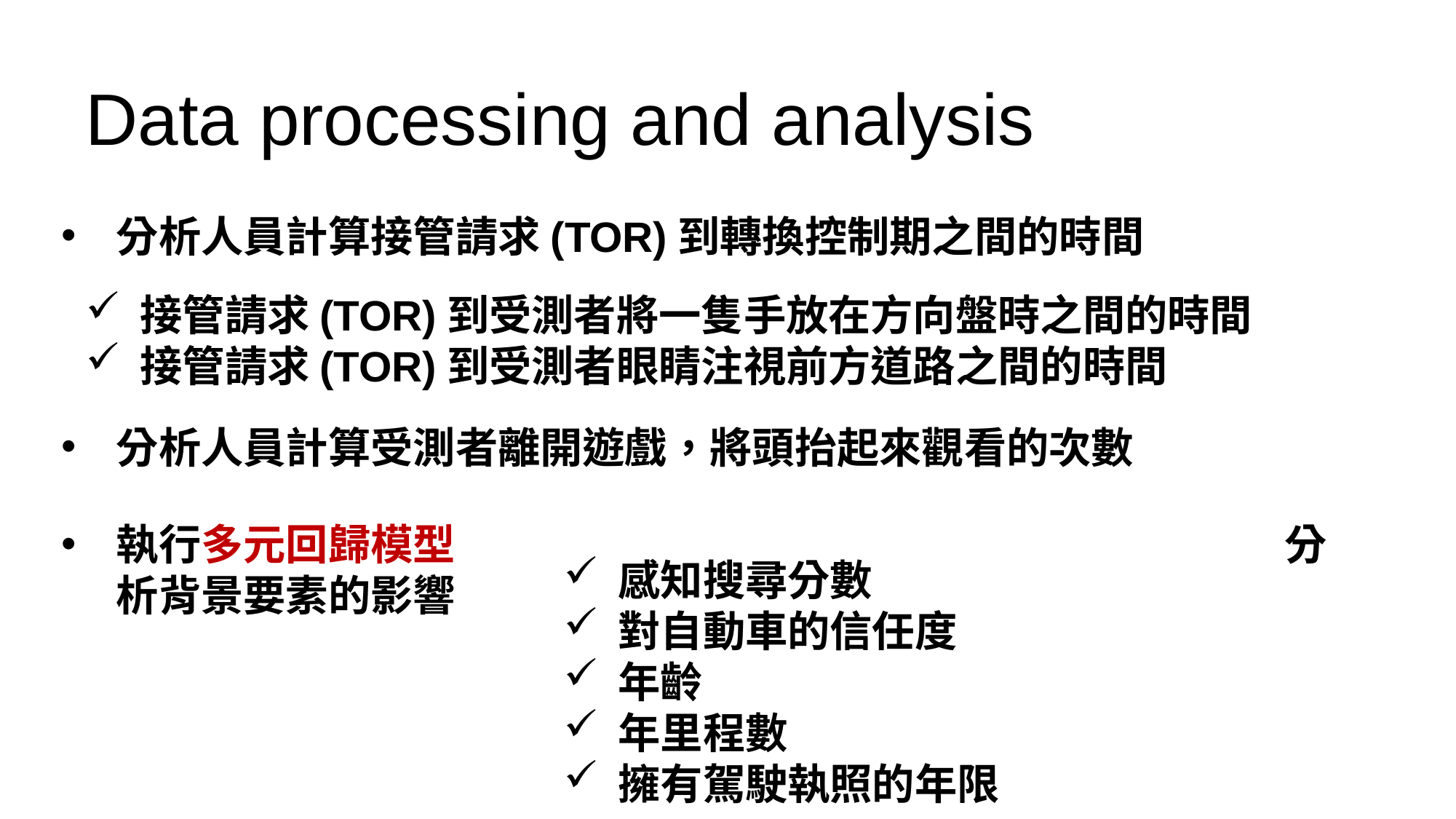

Data processing and analysis
分析人員計算接管請求(TOR)到轉換控制期之間的時間
接管請求(TOR)到受測者將一隻手放在方向盤時之間的時間
接管請求(TOR)到受測者眼睛注視前方道路之間的時間
分析人員計算受測者離開遊戲，將頭抬起來觀看的次數
執行多元回歸模型                                                                                      分析背景要素的影響
感知搜尋分數
對自動車的信任度
年齡
年里程數
擁有駕駛執照的年限